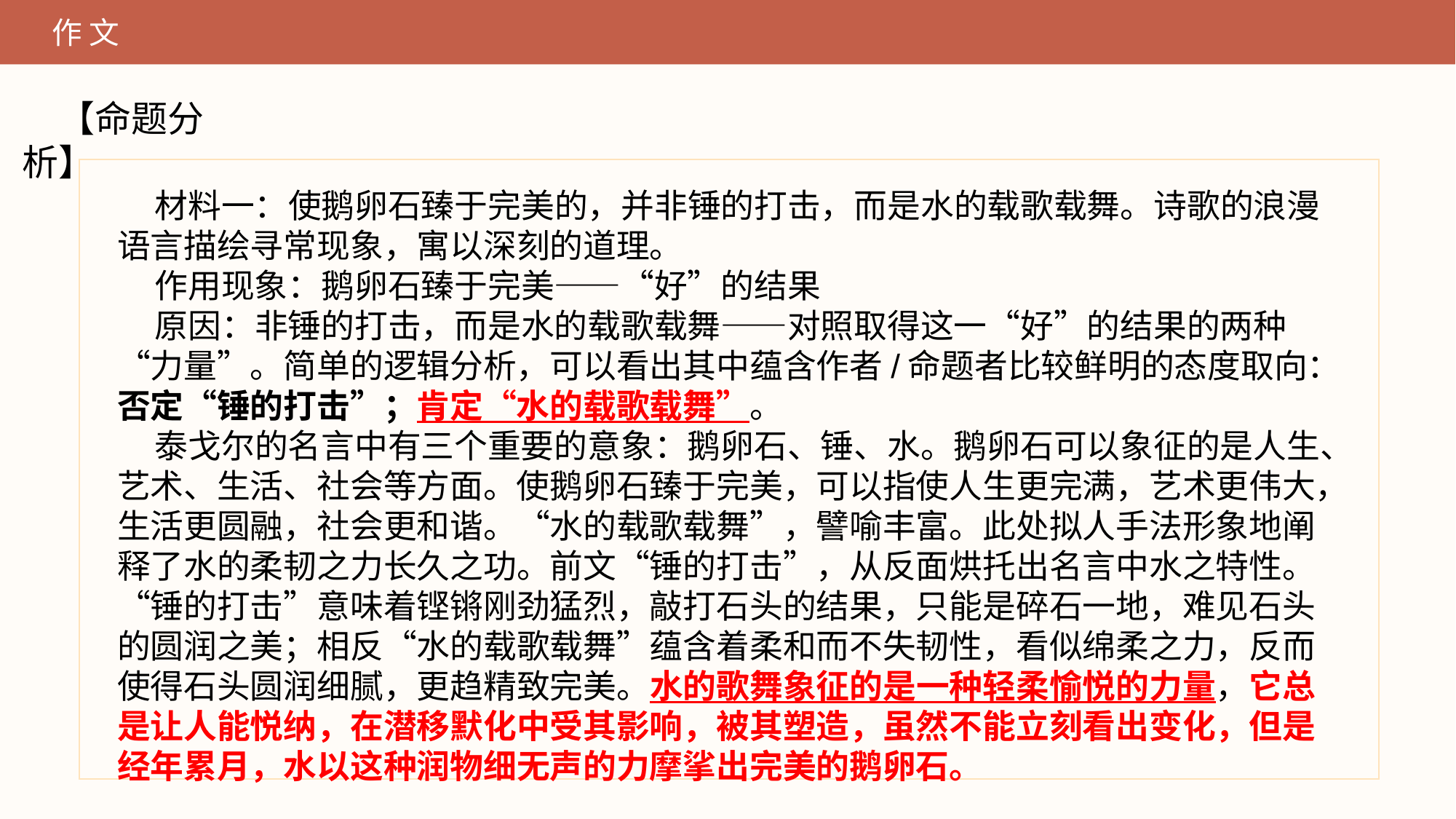

作 文
【命题分析】

    材料一：使鹅卵石臻于完美的，并非锤的打击，而是水的载歌载舞。诗歌的浪漫语言描绘寻常现象，寓以深刻的道理。
    作用现象：鹅卵石臻于完美——“好”的结果
    原因：非锤的打击，而是水的载歌载舞——对照取得这一“好”的结果的两种“力量”。简单的逻辑分析，可以看出其中蕴含作者/命题者比较鲜明的态度取向：否定“锤的打击”；肯定“水的载歌载舞”。
    泰戈尔的名言中有三个重要的意象：鹅卵石、锤、水。鹅卵石可以象征的是人生、艺术、生活、社会等方面。使鹅卵石臻于完美，可以指使人生更完满，艺术更伟大，生活更圆融，社会更和谐。“水的载歌载舞”，譬喻丰富。此处拟人手法形象地阐释了水的柔韧之力长久之功。前文“锤的打击”，从反面烘托出名言中水之特性。“锤的打击”意味着铿锵刚劲猛烈，敲打石头的结果，只能是碎石一地，难见石头的圆润之美；相反“水的载歌载舞”蕴含着柔和而不失韧性，看似绵柔之力，反而使得石头圆润细腻，更趋精致完美。水的歌舞象征的是一种轻柔愉悦的力量，它总是让人能悦纳，在潜移默化中受其影响，被其塑造，虽然不能立刻看出变化，但是经年累月，水以这种润物细无声的力摩挲出完美的鹅卵石。